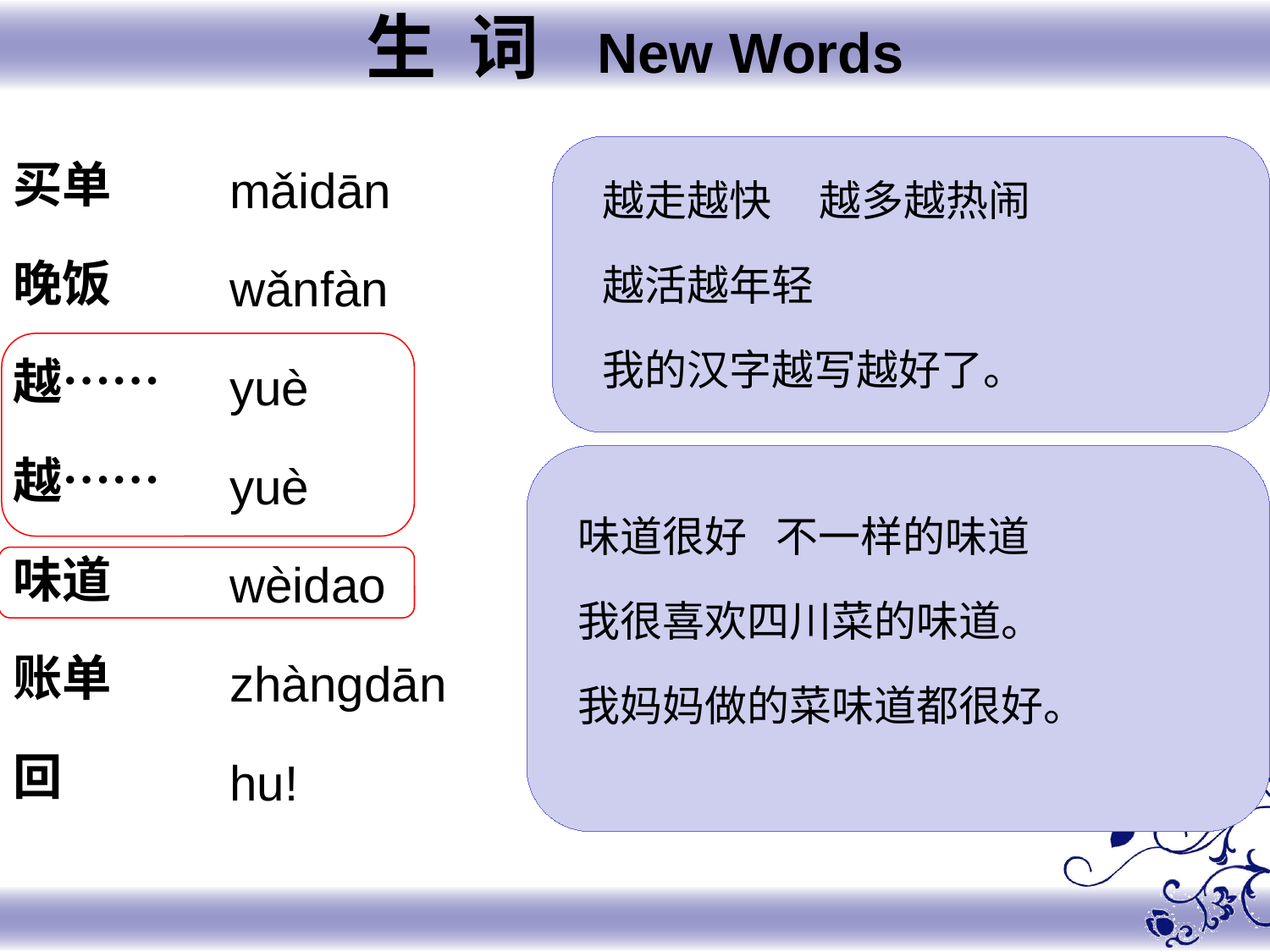

生  词   New Words
买单
晚饭
越……
越……
味道
账单
回
mǎidān
wǎnfàn
yuè
yuè
wèidao
zhàngdān
hu!

越走越快     越多越热闹
越活越年轻
我的汉字越写越好了。

味道很好   不一样的味道
我很喜欢四川菜的味道。
我妈妈做的菜味道都很好。